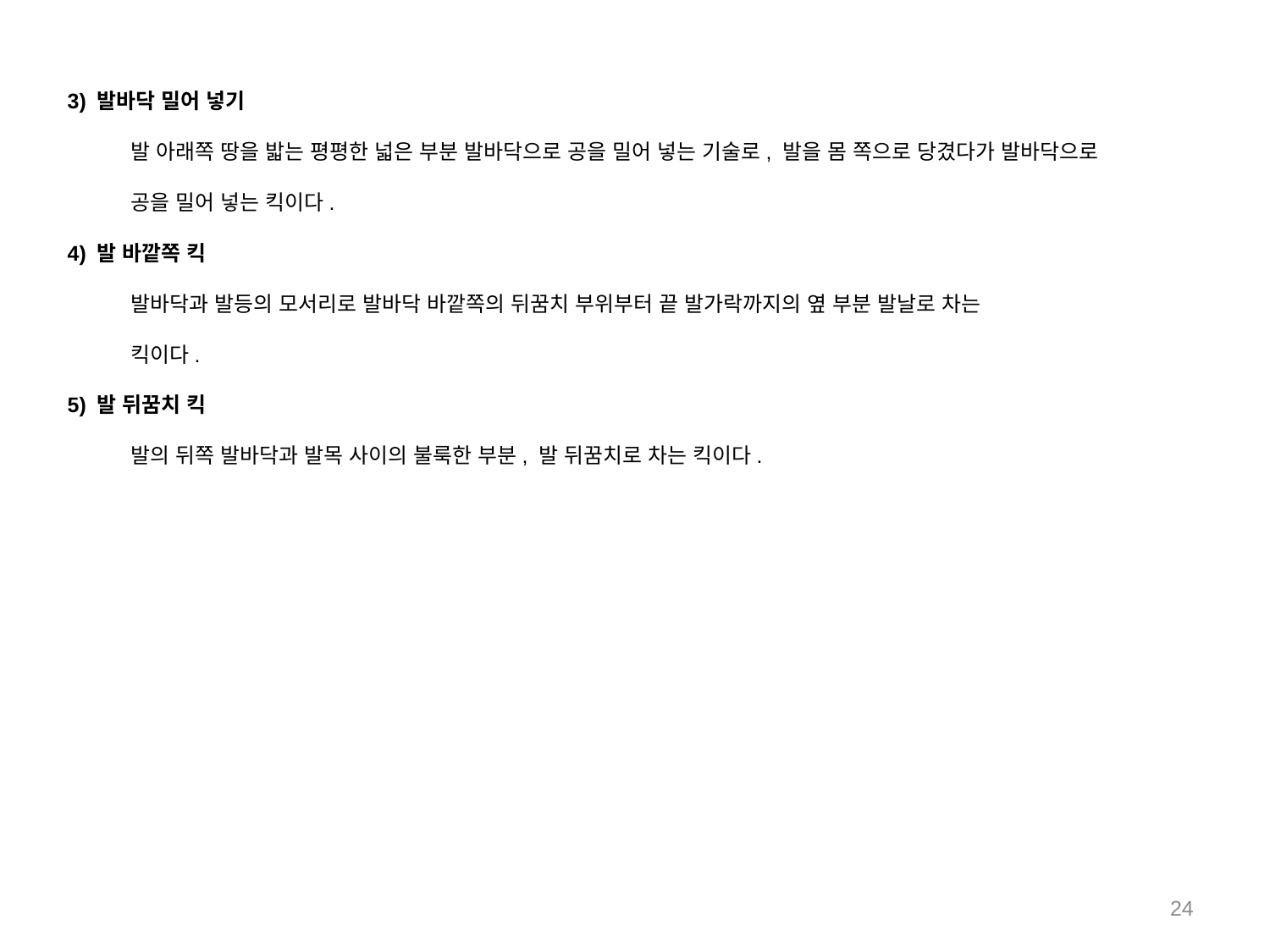

3) 발바닥 밀어 넣기
발 아래쪽 땅을 밟는 평평한 넓은 부분 발바닥으로 공을 밀어 넣는 기술로, 발을 몸 쪽으로 당겼다가 발바닥으로 공을 밀어 넣는 킥이다.
4) 발 바깥쪽 킥
발바닥과 발등의 모서리로 발바닥 바깥쪽의 뒤꿈치 부위부터 끝 발가락까지의 옆 부분 발날로 차는
킥이다.
5) 발 뒤꿈치 킥
발의 뒤쪽 발바닥과 발목 사이의 불룩한 부분, 발 뒤꿈치로 차는 킥이다.

24